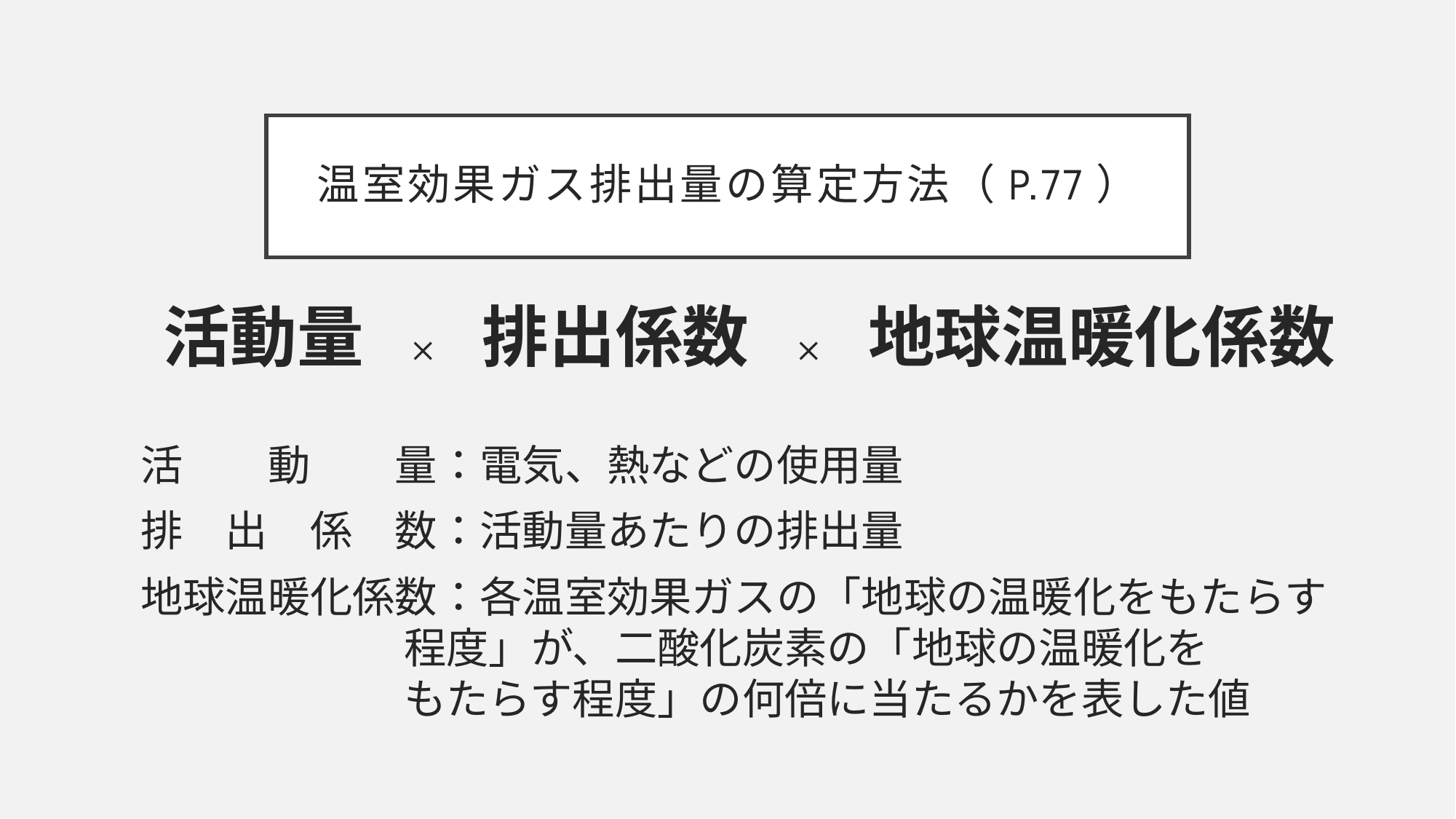

# 温室効果ガス排出量の算定方法（p.77）
　活動量　×　排出係数　×　地球温暖化係数

    活　　動　　量：電気、熱などの使用量
    排　出　係　数：活動量あたりの排出量
    地球温暖化係数：各温室効果ガスの「地球の温暖化をもたらす
                                 程度」が、二酸化炭素の「地球の温暖化を
                                 もたらす程度」の何倍に当たるかを表した値